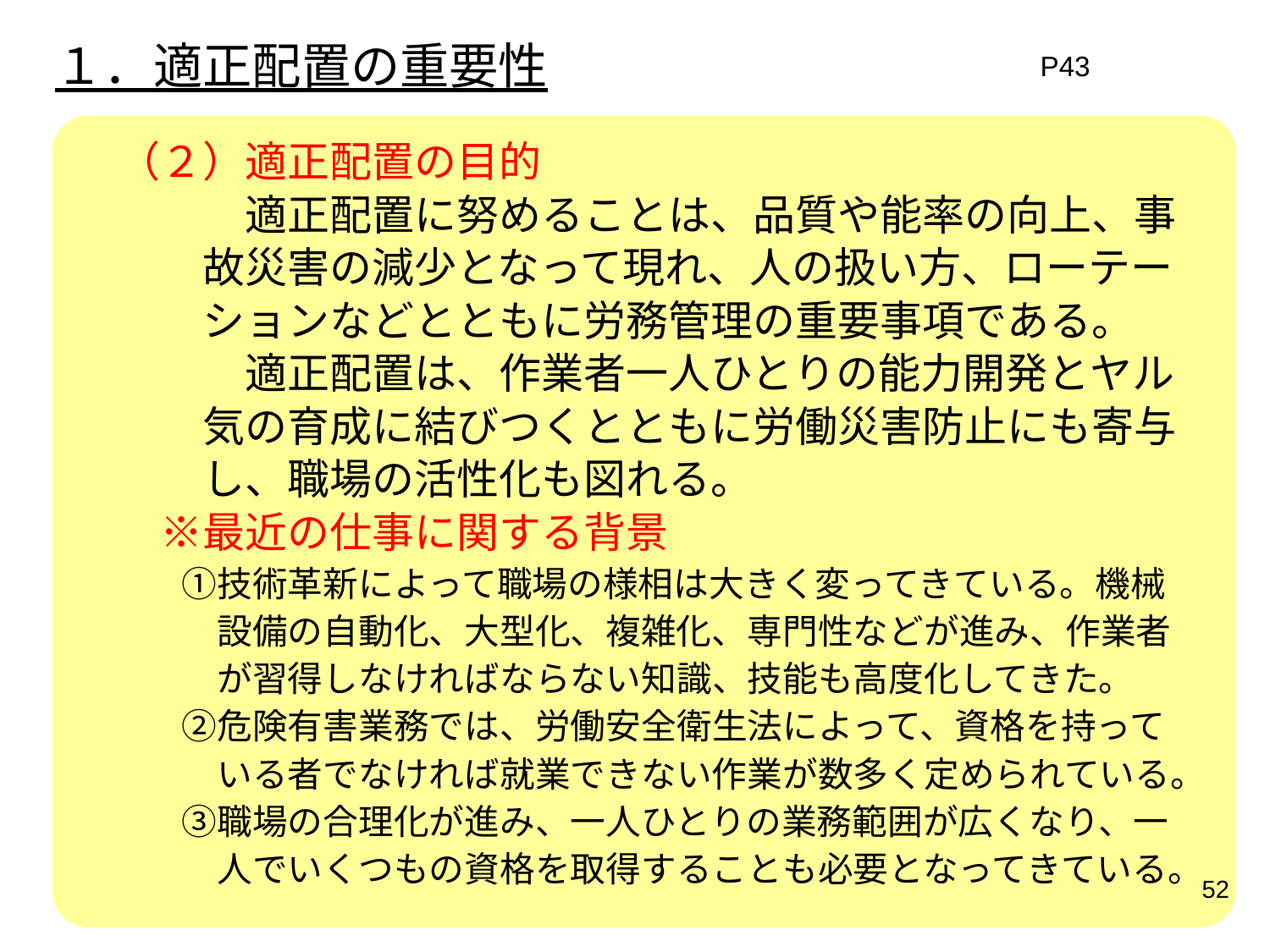

１．適正配置の重要性
P43
　（２）適正配置の目的
　　　　適正配置に努めることは、品質や能率の向上、事
　　　故災害の減少となって現れ、人の扱い方、ローテー
　　　ションなどとともに労務管理の重要事項である。
　　　　適正配置は、作業者一人ひとりの能力開発とヤル
　　　気の育成に結びつくとともに労働災害防止にも寄与
　　　し、職場の活性化も図れる。
　　※最近の仕事に関する背景
　　　①技術革新によって職場の様相は大きく変ってきている。機械
　　　　設備の自動化、大型化、複雑化、専門性などが進み、作業者
　　　　が習得しなければならない知識、技能も高度化してきた。
　　　②危険有害業務では、労働安全衛生法によって、資格を持って
　　　　いる者でなければ就業できない作業が数多く定められている。
　　　③職場の合理化が進み、一人ひとりの業務範囲が広くなり、一
　　　　人でいくつもの資格を取得することも必要となってきている。
52